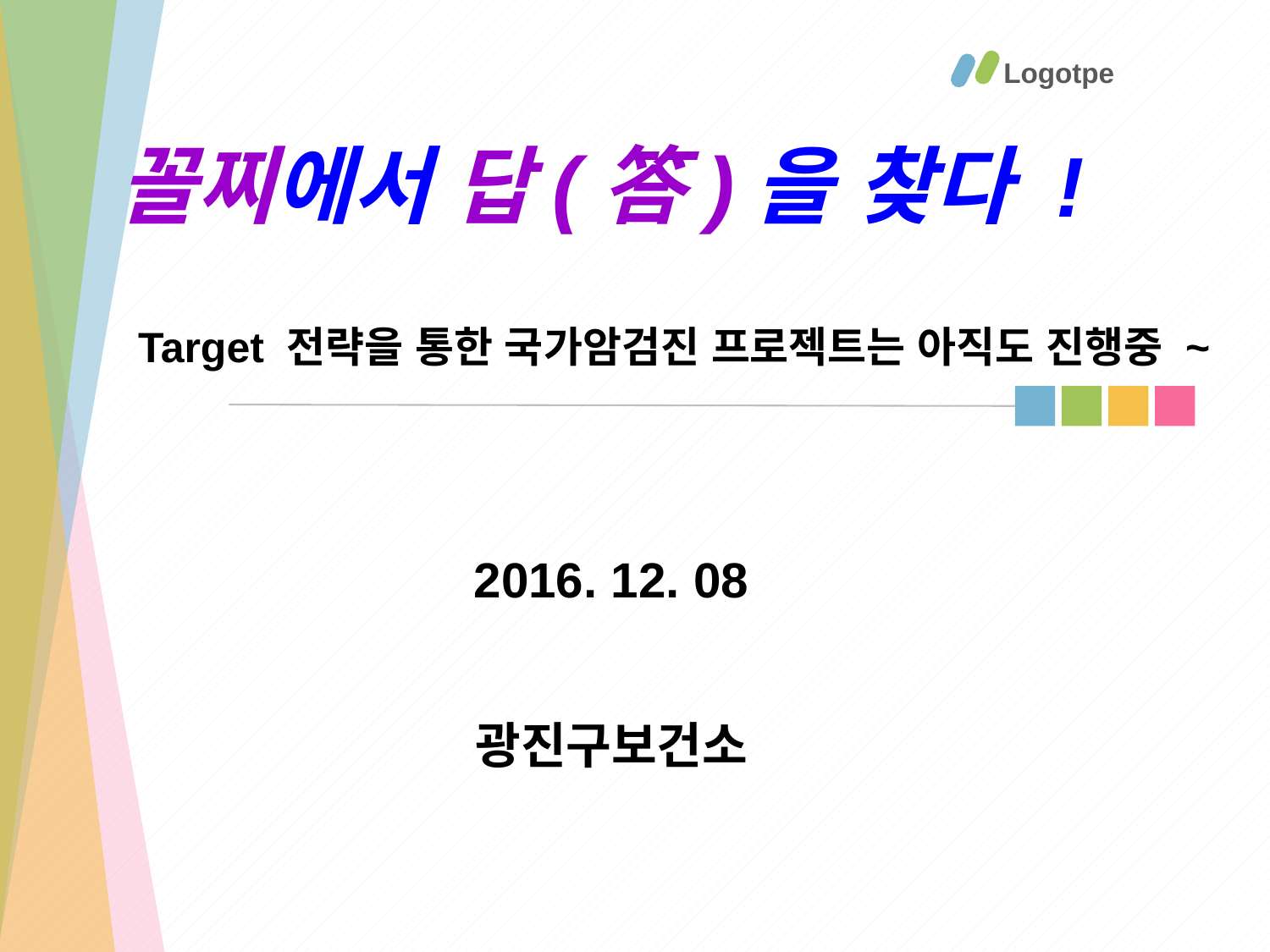

Logotpe

꼴찌에서 답(答)을 찾다 !
# Target 전략을 통한 국가암검진 프로젝트는 아직도 진행중 ~
2016. 12. 08
광진구보건소